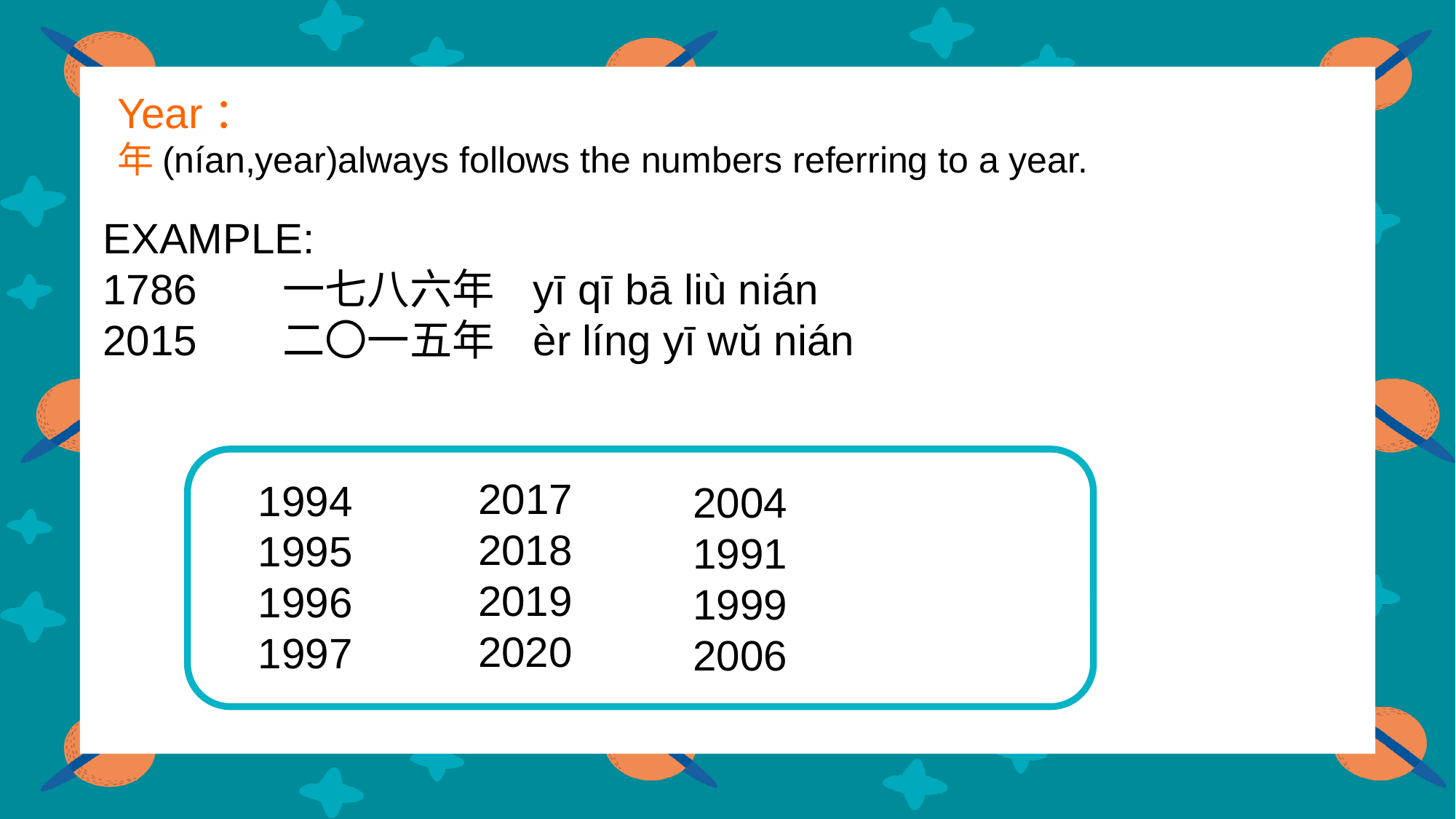

Year：
年(nían,year)always follows the numbers referring to a year.
EXAMPLE:
        一七八六年   yī qī bā liù nián
        二〇一五年   èr líng yī wŭ nián

2017
2018
2019
2020
1994
1995
1996
1997
2004
1991
1999
2006